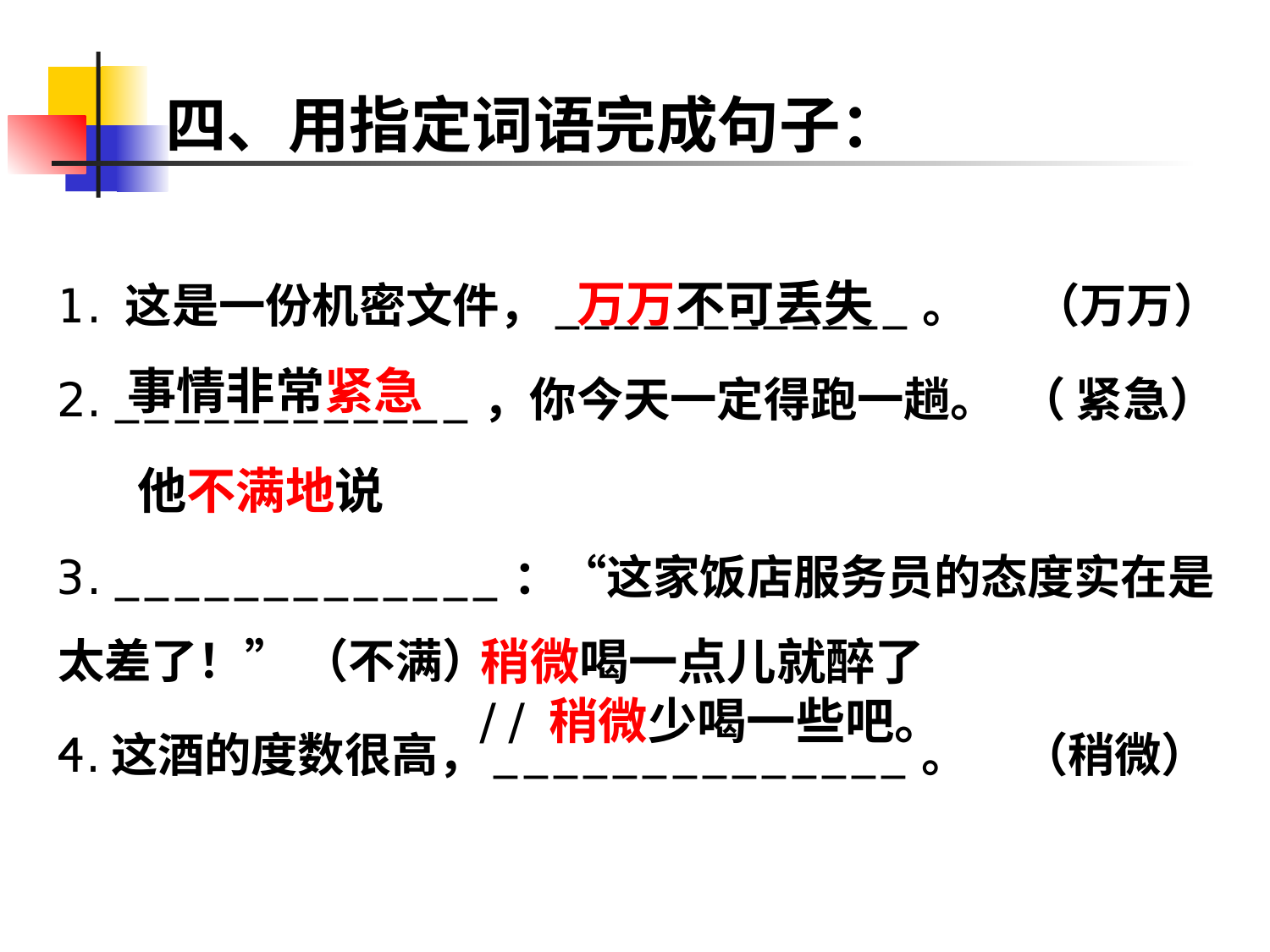

# 四、用指定词语完成句子：

1. 这是一份机密文件，____________。      （万万）
2. ____________，你今天一定得跑一趟。  （ 紧急）
3. _____________：“这家饭店服务员的态度实在是太差了！” （不满）
4.这酒的度数很高，______________。     （稍微）

万万不可丢失
事情非常紧急
他不满地说
稍微喝一点儿就醉了
//稍微少喝一些吧。